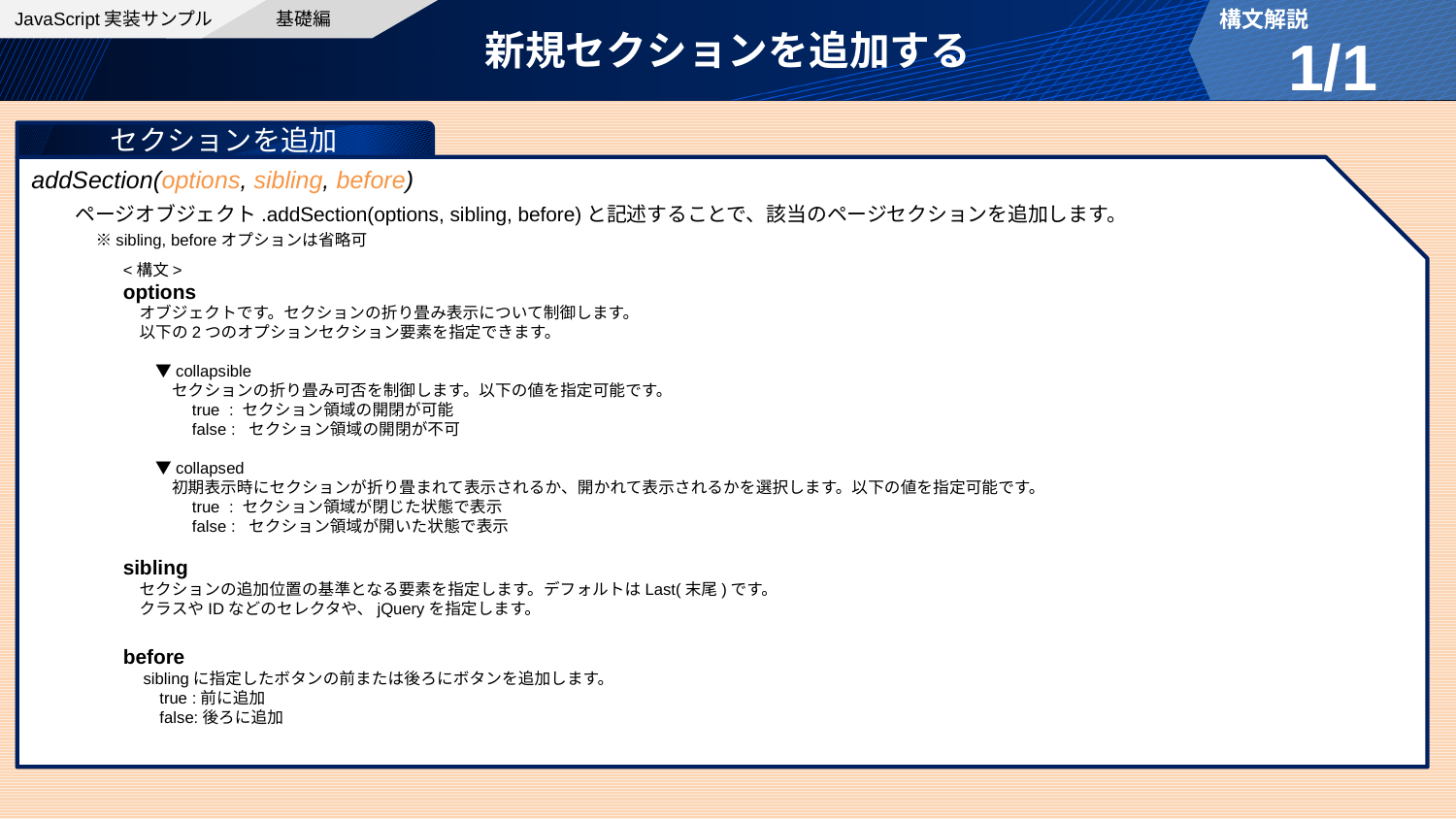

基礎編
構文解説
JavaScript実装サンプル

新規セクションを追加する
1/1

セクションを追加
addSection(options, sibling, before)

ページオブジェクト.addSection(options, sibling, before)と記述することで、該当のページセクションを追加します。
　※sibling, beforeオプションは省略可
<構文>
options
　オブジェクトです。セクションの折り畳み表示について制御します。
　以下の2つのオプションセクション要素を指定できます。

　　▼collapsible
　　　セクションの折り畳み可否を制御します。以下の値を指定可能です。
　　　　true  : セクション領域の開閉が可能
　　　　false :  セクション領域の開閉が不可

　　▼collapsed
　　　初期表示時にセクションが折り畳まれて表示されるか、開かれて表示されるかを選択します。以下の値を指定可能です。
　　　　true  : セクション領域が閉じた状態で表示
　　　　false :  セクション領域が開いた状態で表示

sibling
　セクションの追加位置の基準となる要素を指定します。デフォルトはLast(末尾)です。
　クラスやIDなどのセレクタや、jQueryを指定します。
before
　siblingに指定したボタンの前または後ろにボタンを追加します。
　　true :前に追加
　　false:後ろに追加
© K.K. Ashisuto
61